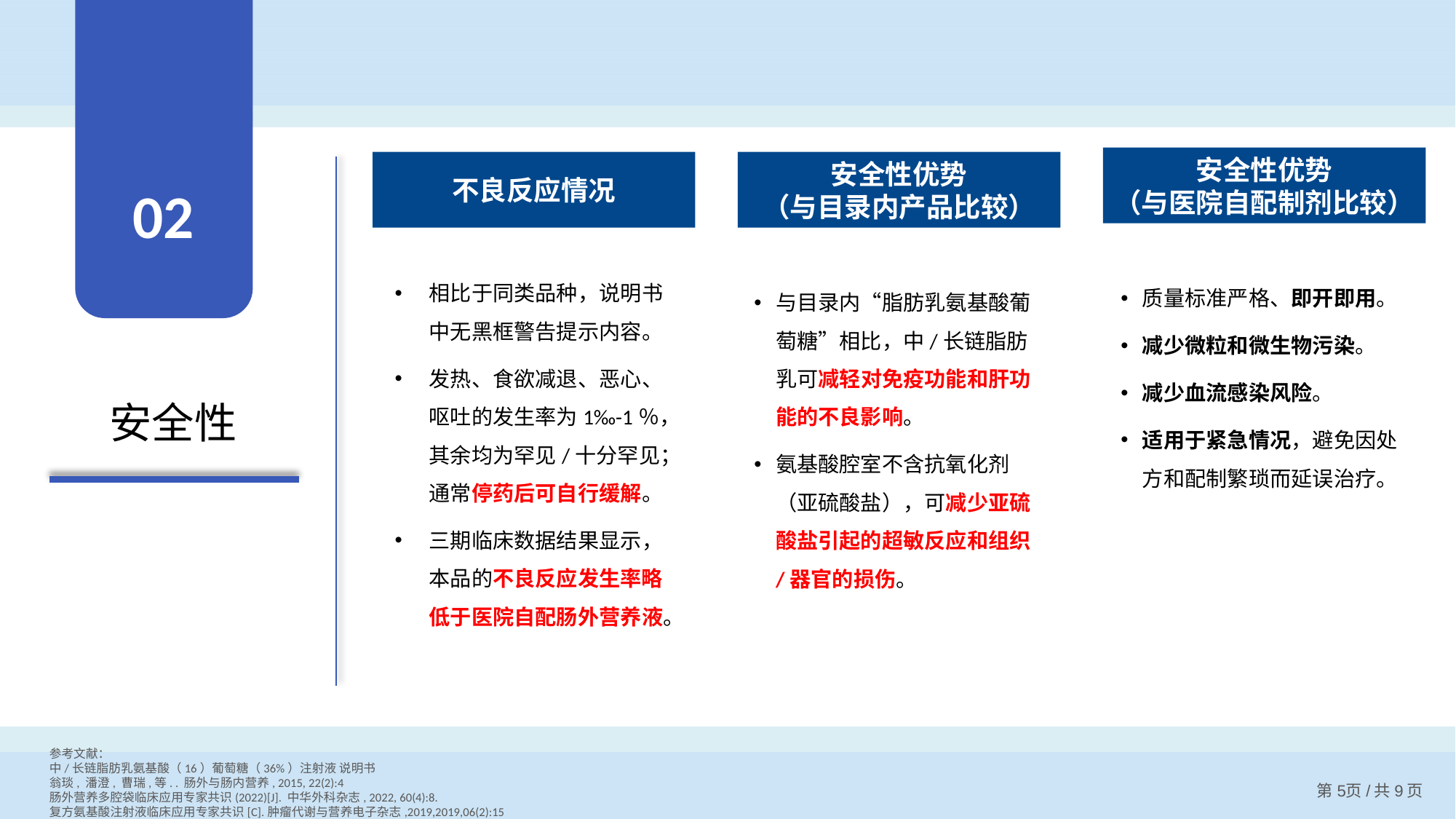

安全性优势
（与医院自配制剂比较）
不良反应情况
安全性优势
（与目录内产品比较）
02

相比于同类品种，说明书中无黑框警告提示内容。
发热、食欲减退、恶心、呕吐的发生率为1‰-1％，其余均为罕见/十分罕见；通常停药后可自行缓解。
三期临床数据结果显示，本品的不良反应发生率略低于医院自配肠外营养液。

质量标准严格、即开即用。
减少微粒和微生物污染。
减少血流感染风险。
适用于紧急情况，避免因处方和配制繁琐而延误治疗。

与目录内“脂肪乳氨基酸葡萄糖”相比，中/长链脂肪乳可减轻对免疫功能和肝功能的不良影响。
氨基酸腔室不含抗氧化剂（亚硫酸盐），可减少亚硫酸盐引起的超敏反应和组织/器官的损伤。
安全性
参考文献：
中/长链脂肪乳氨基酸（16）葡萄糖（36%）注射液 说明书
翁琰, 潘澄, 曹瑞,等. . 肠外与肠内营养, 2015, 22(2):4
肠外营养多腔袋临床应用专家共识(2022)[J]. 中华外科杂志, 2022, 60(4):8.
复方氨基酸注射液临床应用专家共识[C].肿瘤代谢与营养电子杂志,2019,2019,06(2):15